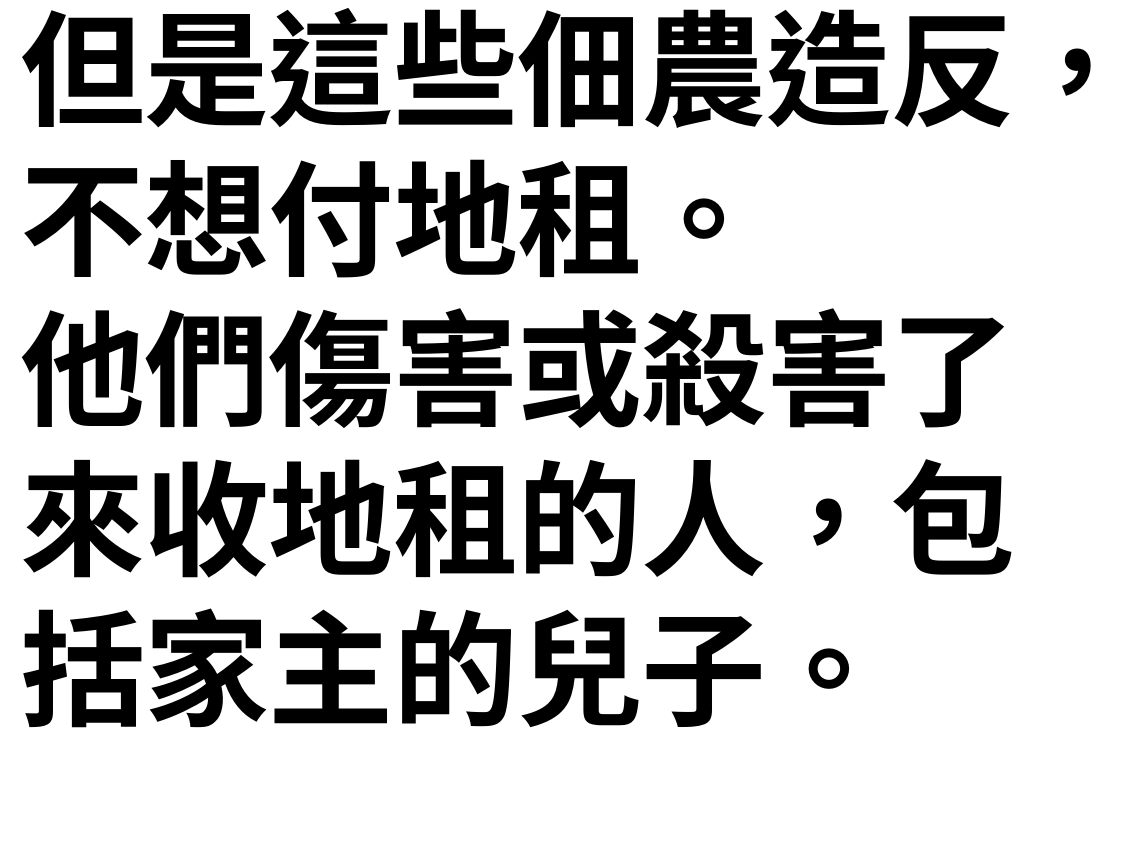

但是這些佃農造反，不想付地租。
他們傷害或殺害了來收地租的人，包括家主的兒子。